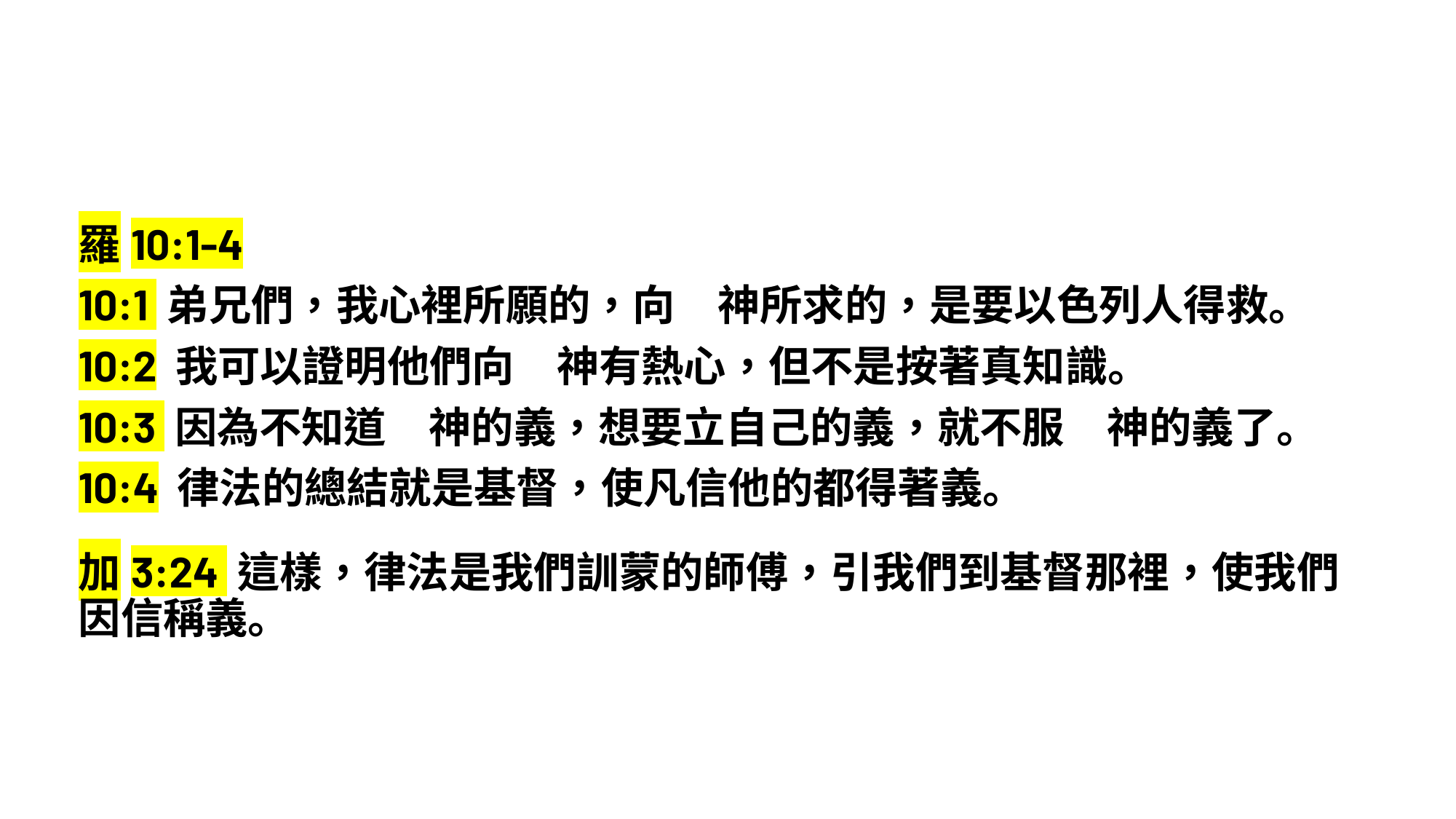

羅10:1-4
10:1 弟兄們，我心裡所願的，向　神所求的，是要以色列人得救。
10:2 我可以證明他們向　神有熱心，但不是按著真知識。
10:3 因為不知道　神的義，想要立自己的義，就不服　神的義了。
10:4 律法的總結就是基督，使凡信他的都得著義。

加3:24 這樣，律法是我們訓蒙的師傅，引我們到基督那裡，使我們因信稱義。